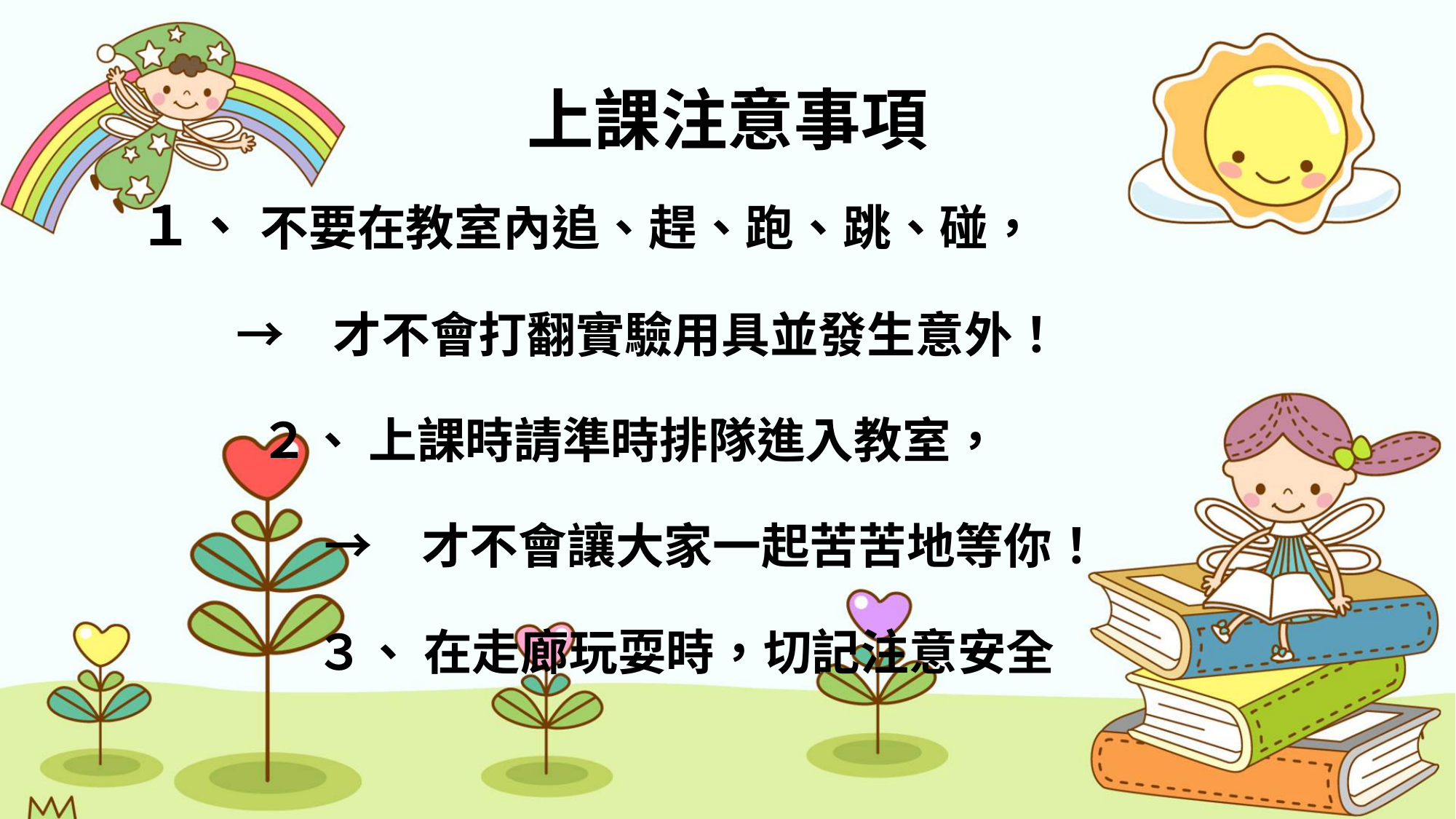

# 上課注意事項
|  |
| --- |
| １、 不要在教室內追、趕、跑、跳、碰， 　　→　才不會打翻實驗用具並發生意外！ ２、 上課時請準時排隊進入教室， 　 　 →　才不會讓大家一起苦苦地等你！ ３、 在走廊玩耍時，切記注意安全 |